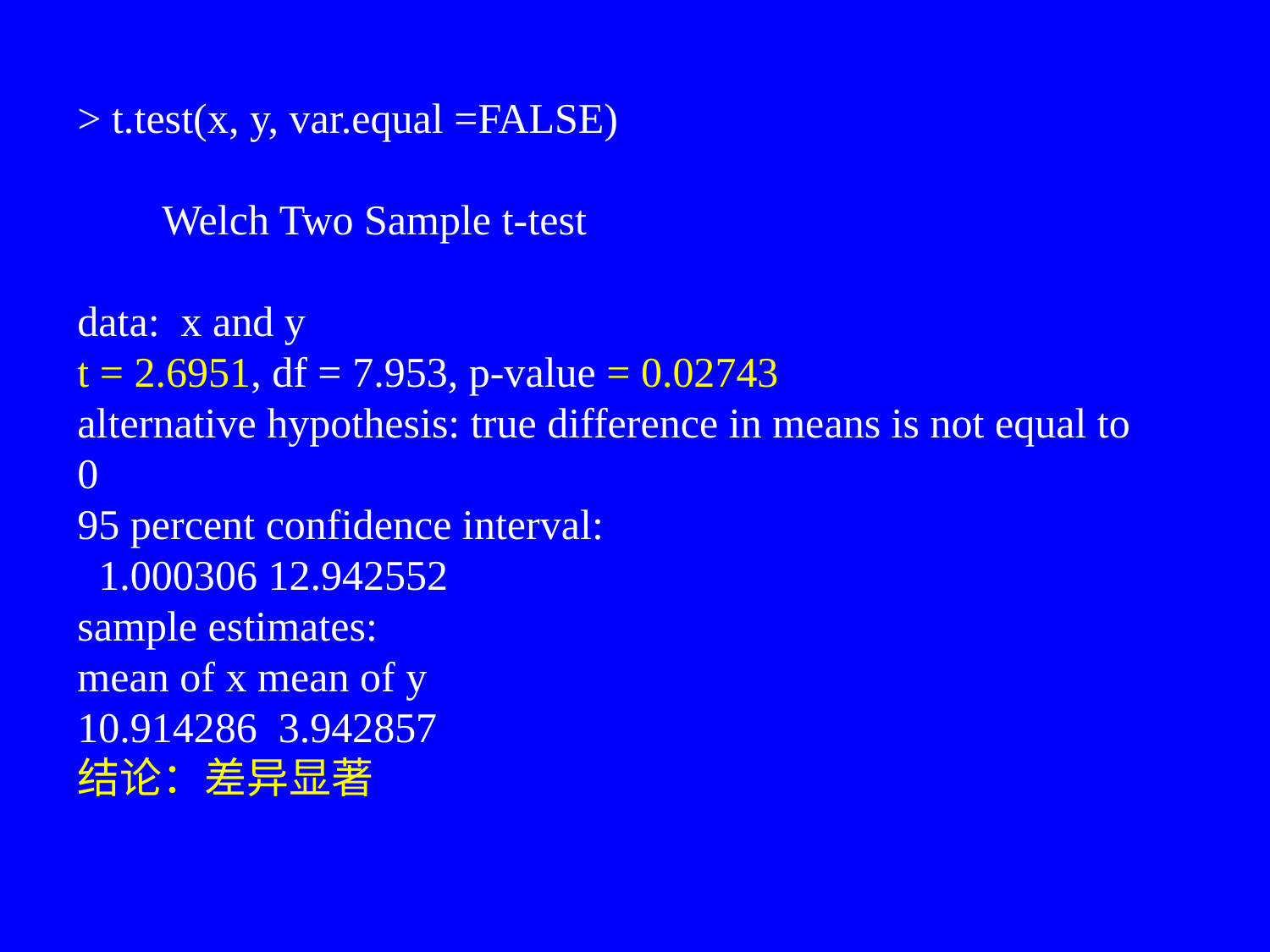

> t.test(x, y, var.equal =FALSE)

        Welch Two Sample t-test

data:  x and y
t = 2.6951, df = 7.953, p-value = 0.02743
alternative hypothesis: true difference in means is not equal to 0
95 percent confidence interval:
  1.000306 12.942552
sample estimates:
mean of x mean of y
10.914286  3.942857
结论：差异显著